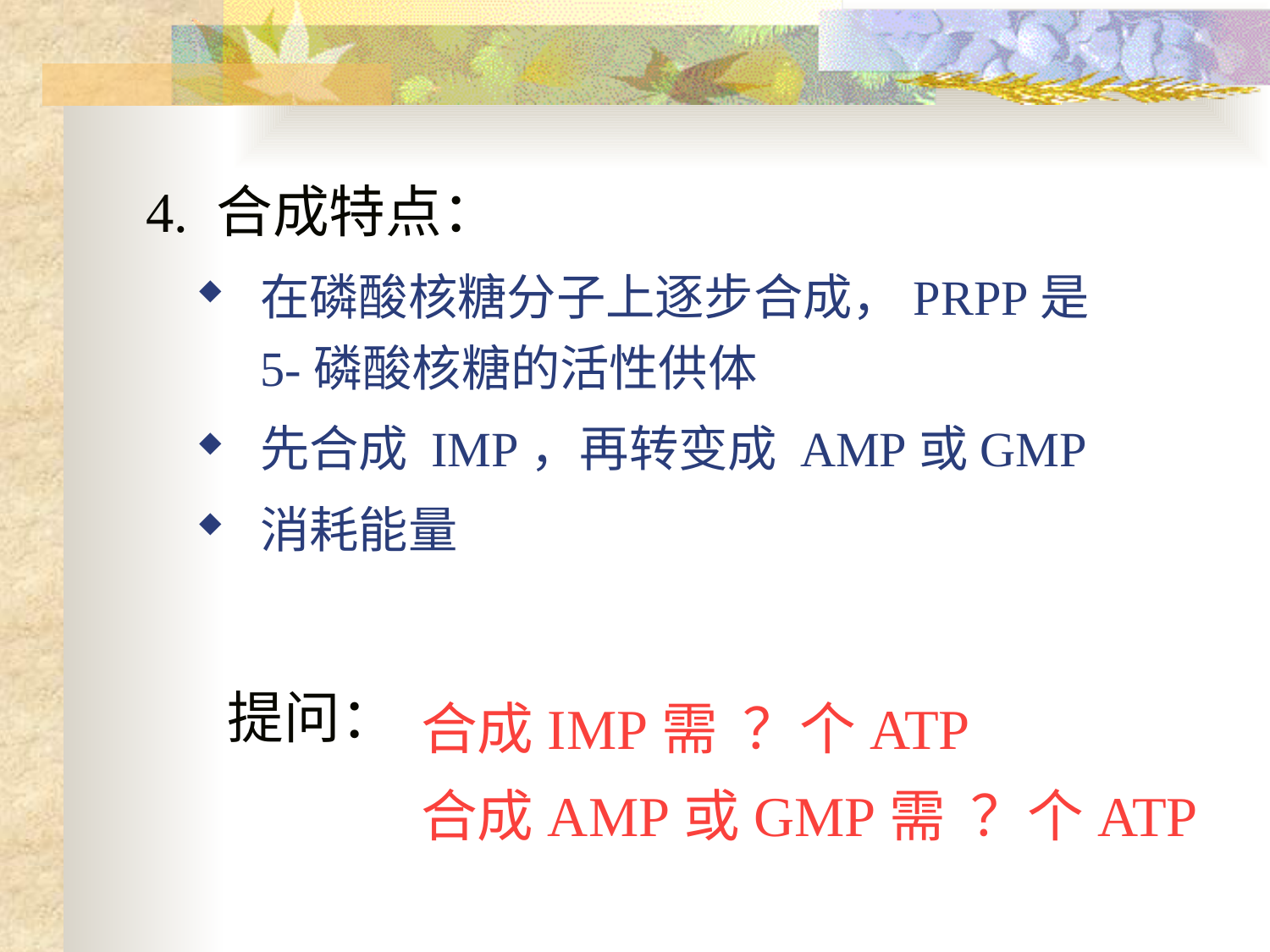

4. 合成特点：
在磷酸核糖分子上逐步合成，PRPP是5-磷酸核糖的活性供体
先合成 IMP，再转变成 AMP或GMP
消耗能量
合成IMP需  ？个ATP
合成AMP或GMP需  ？个ATP
提问：